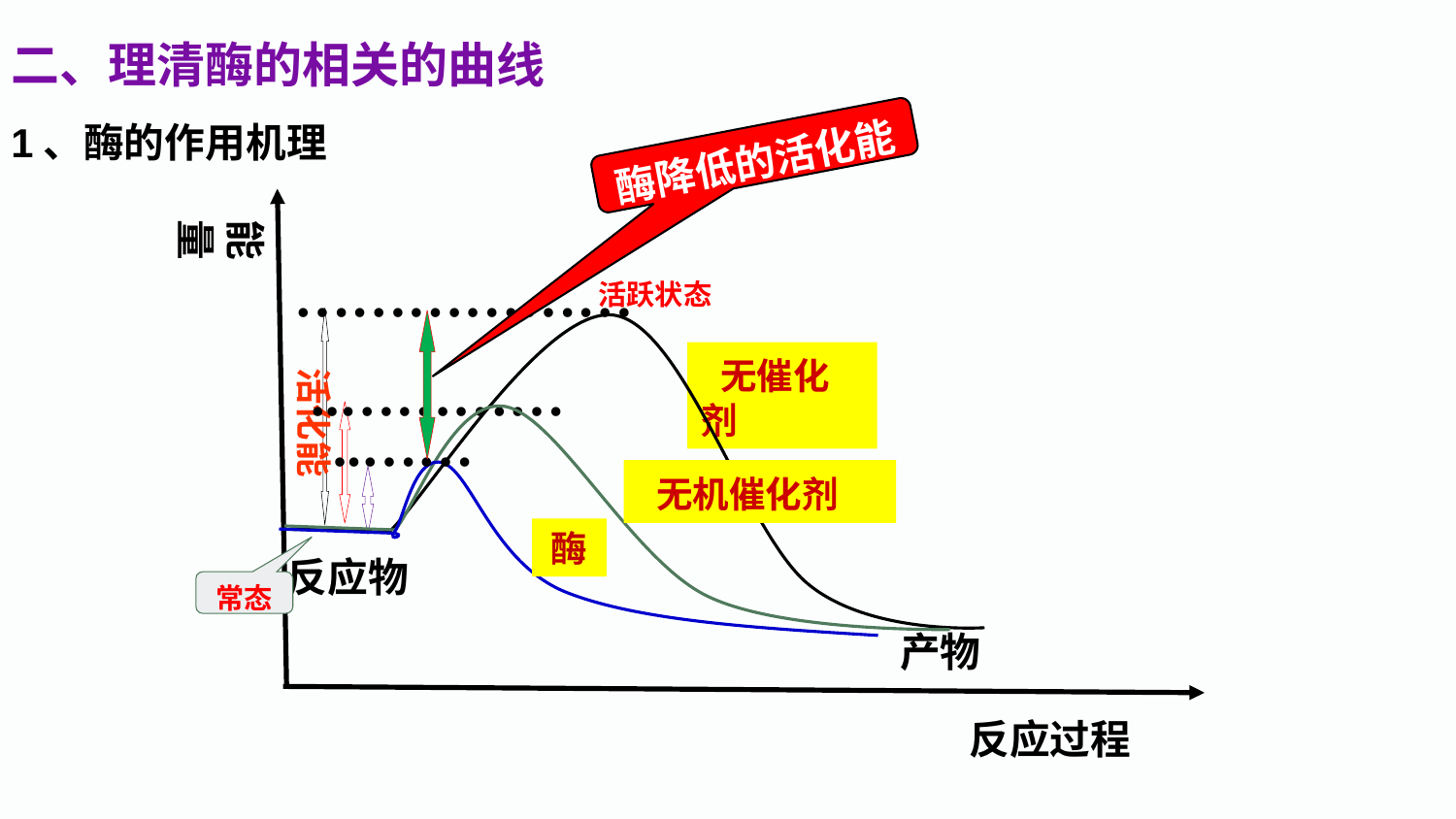

二、理清酶的相关的曲线
1、酶的作用机理

酶降低的活化能
能量

………………
活跃状态

 无催化剂
..…………
活化能

..……

 无机催化剂

酶
反应物
常态
产物

反应过程